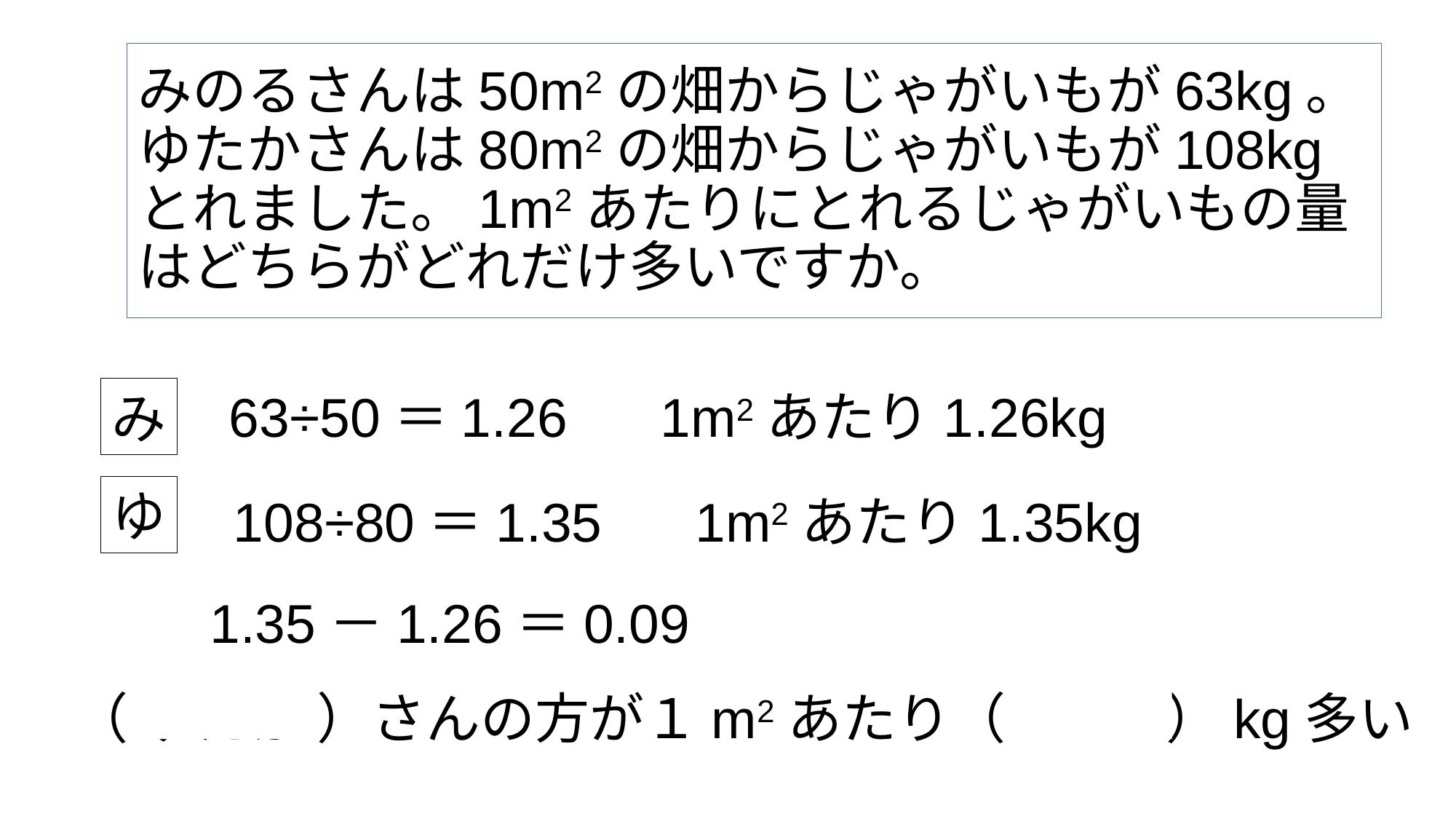

# みのるさんは50m2の畑からじゃがいもが63kg。ゆたかさんは80m2の畑からじゃがいもが108kgとれました。1m2あたりにとれるじゃがいもの量はどちらがどれだけ多いですか。
63÷50＝1.26　 1m2あたり1.26kg
み
ゆ
108÷80＝1.35　 1m2あたり1.35kg
1.35－1.26＝0.09
（ ゆたか ）さんの方が１m2あたり（ 0.09 ）kg多い